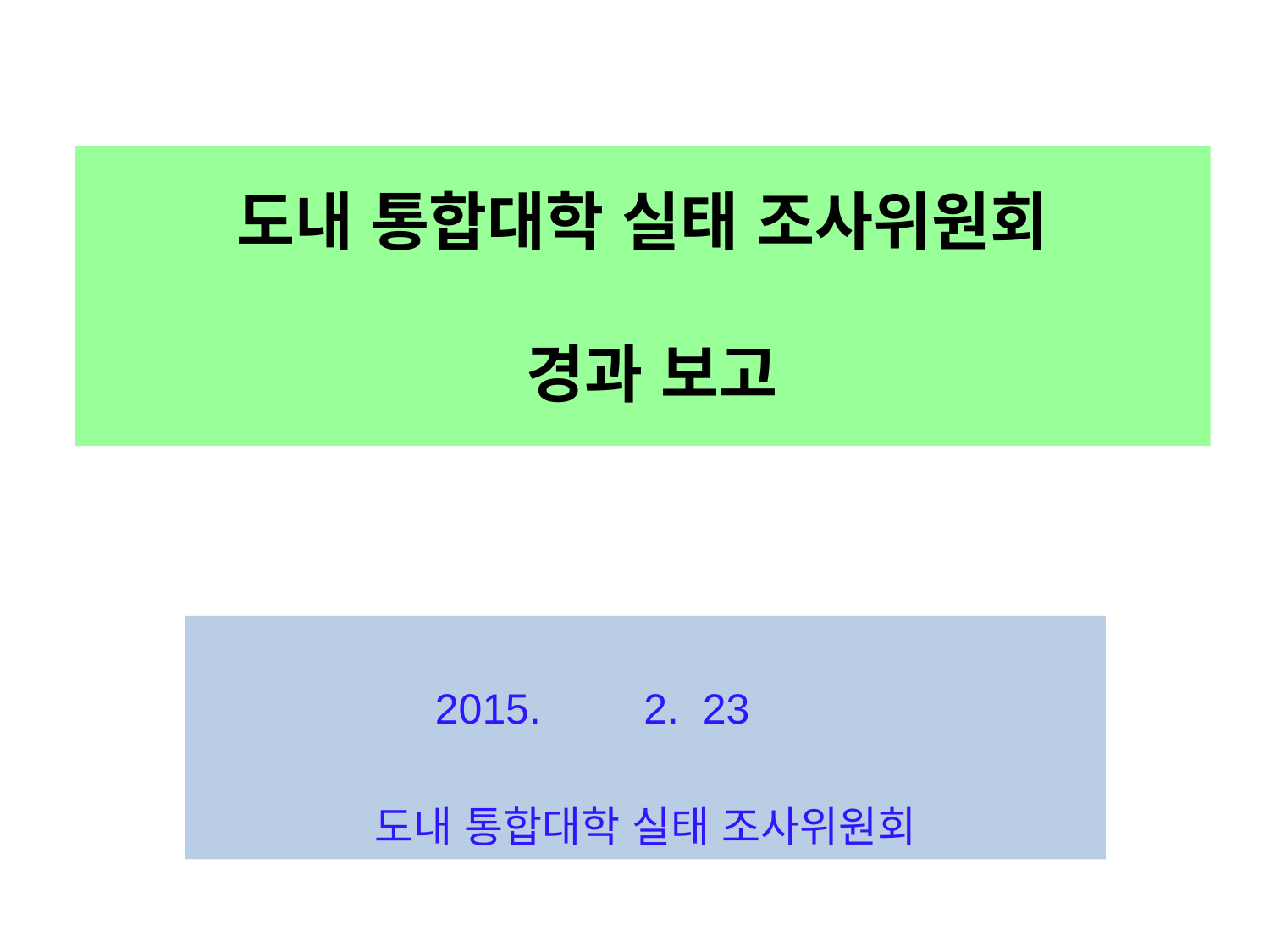

# 도내 통합대학 실태 조사위원회 경과 보고

  2.  23

도내 통합대학 실태 조사위원회